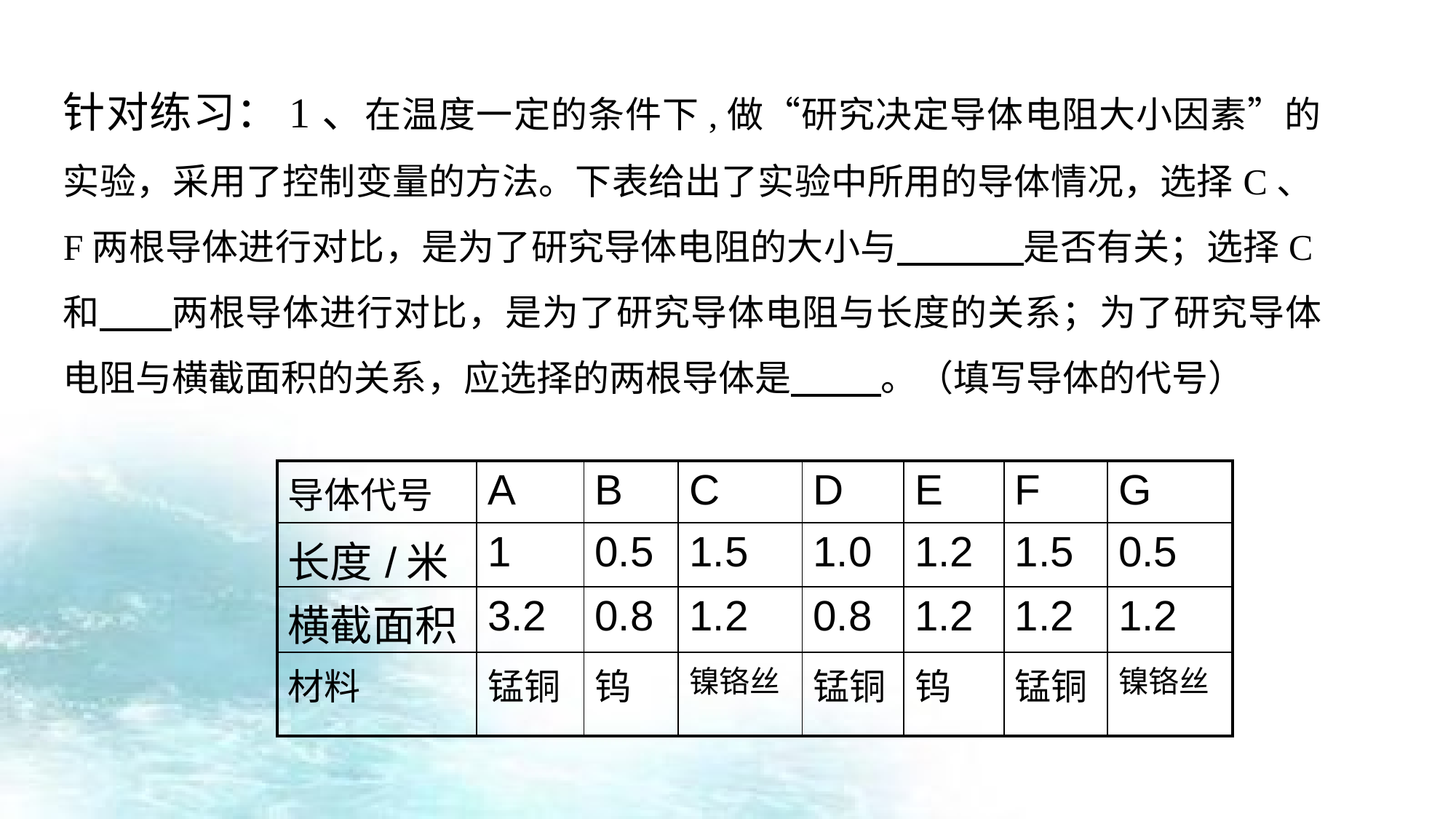

针对练习：1、在温度一定的条件下,做“研究决定导体电阻大小因素”的实验，采用了控制变量的方法。下表给出了实验中所用的导体情况，选择C、F两根导体进行对比，是为了研究导体电阻的大小与               是否有关；选择C和        两根导体进行对比，是为了研究导体电阻与长度的关系；为了研究导体电阻与横截面积的关系，应选择的两根导体是           。（填写导体的代号）
| 导体代号 | A | B | C | D | E | F | G |
| --- | --- | --- | --- | --- | --- | --- | --- |
| 长度/米 | 1 | 0.5 | 1.5 | 1.0 | 1.2 | 1.5 | 0.5 |
| 横截面积 | 3.2 | 0.8 | 1.2 | 0.8 | 1.2 | 1.2 | 1.2 |
| 材料 | 锰铜 | 钨 | 镍铬丝 | 锰铜 | 钨 | 锰铜 | 镍铬丝 |